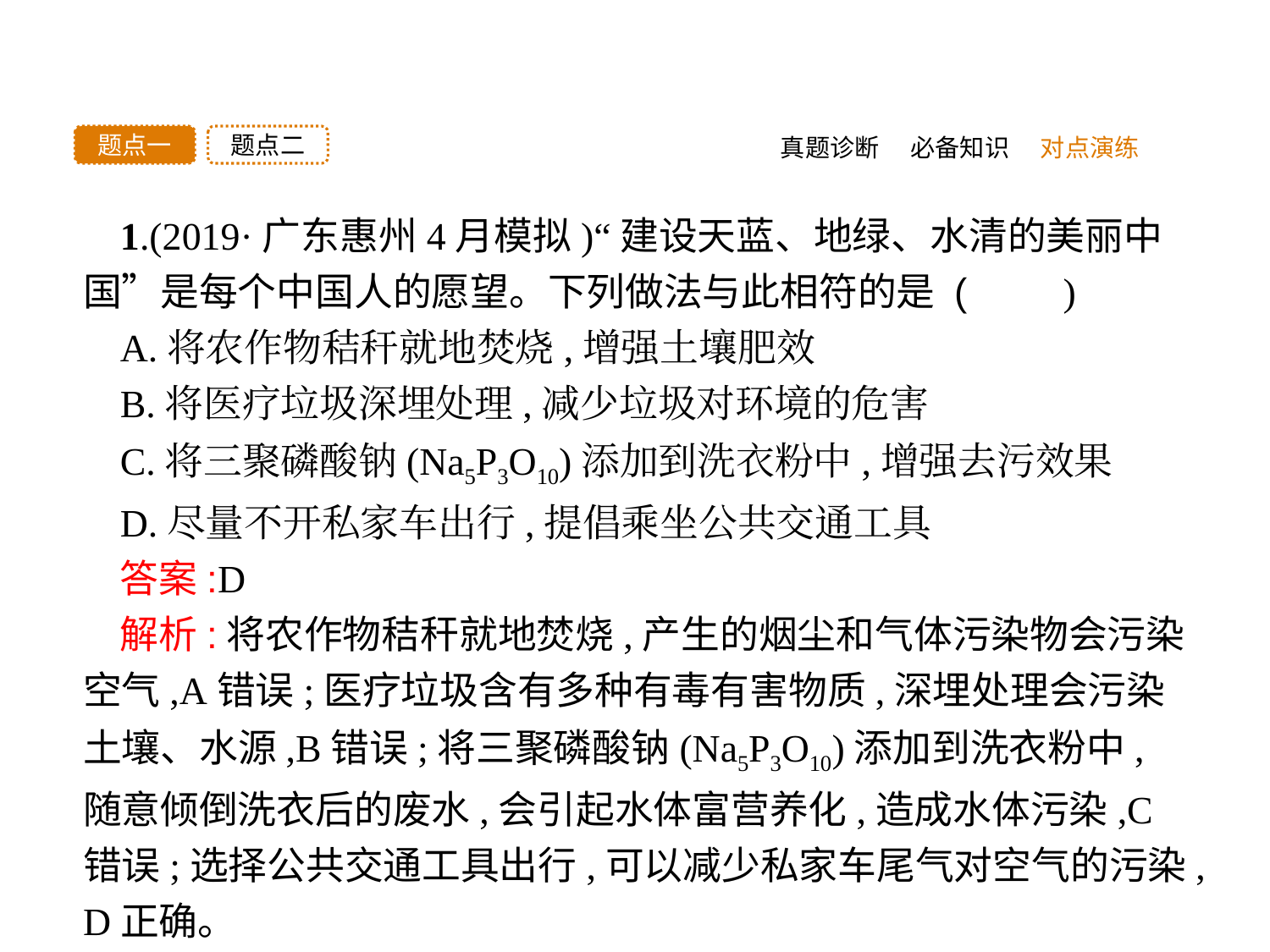

题点二
题点一
真题诊断
必备知识
对点演练
1.(2019·广东惠州4月模拟)“建设天蓝、地绿、水清的美丽中国”是每个中国人的愿望。下列做法与此相符的是 (　　)
A.将农作物秸秆就地焚烧,增强土壤肥效
B.将医疗垃圾深埋处理,减少垃圾对环境的危害
C.将三聚磷酸钠(Na5P3O10)添加到洗衣粉中,增强去污效果
D.尽量不开私家车出行,提倡乘坐公共交通工具
答案:D
解析:将农作物秸秆就地焚烧,产生的烟尘和气体污染物会污染空气,A错误;医疗垃圾含有多种有毒有害物质,深埋处理会污染土壤、水源,B错误;将三聚磷酸钠(Na5P3O10)添加到洗衣粉中,随意倾倒洗衣后的废水,会引起水体富营养化,造成水体污染,C错误;选择公共交通工具出行,可以减少私家车尾气对空气的污染,D正确。